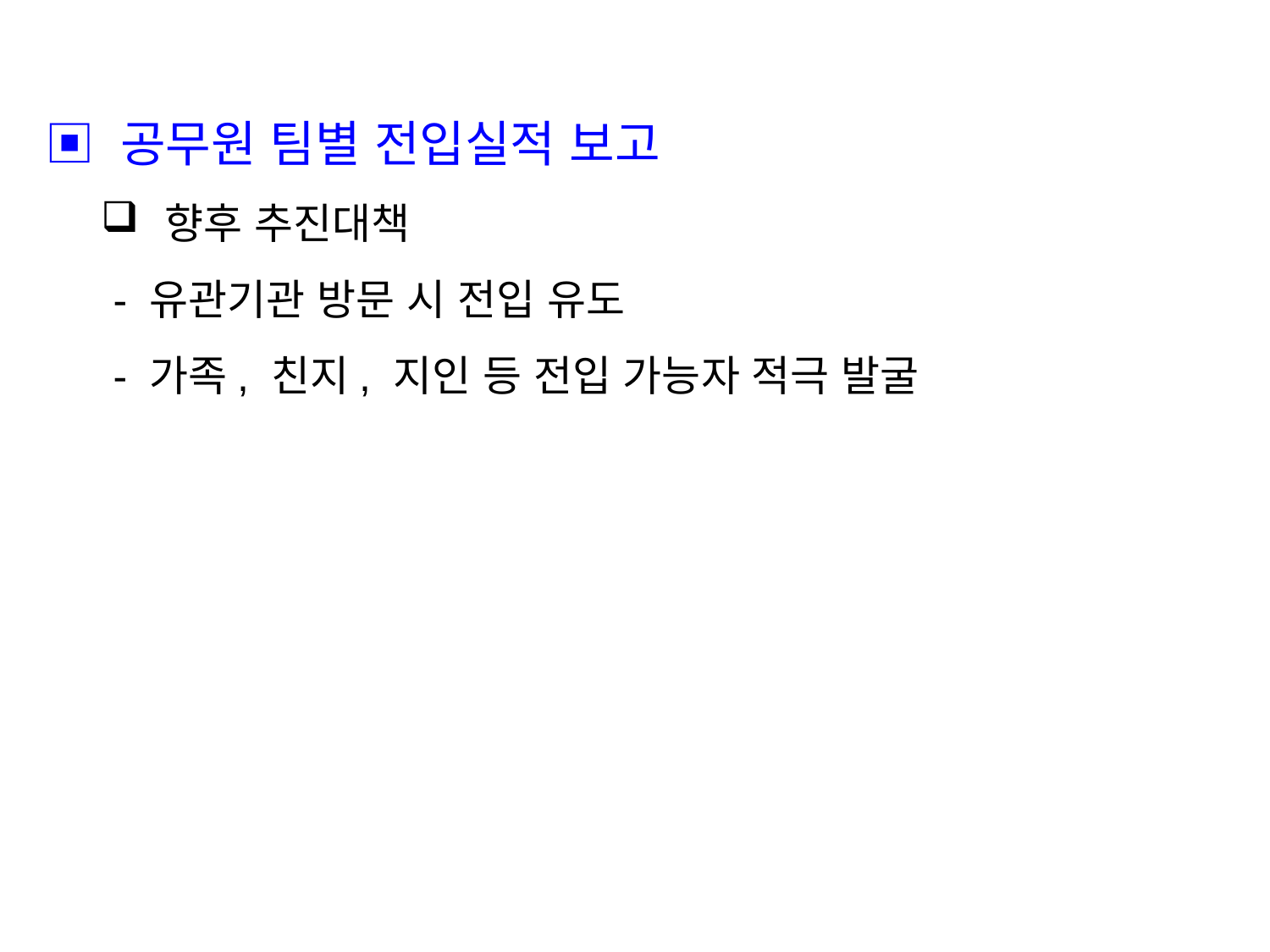

▣ 공무원 팀별 전입실적 보고
향후 추진대책
 - 유관기관 방문 시 전입 유도
 - 가족, 친지, 지인 등 전입 가능자 적극 발굴